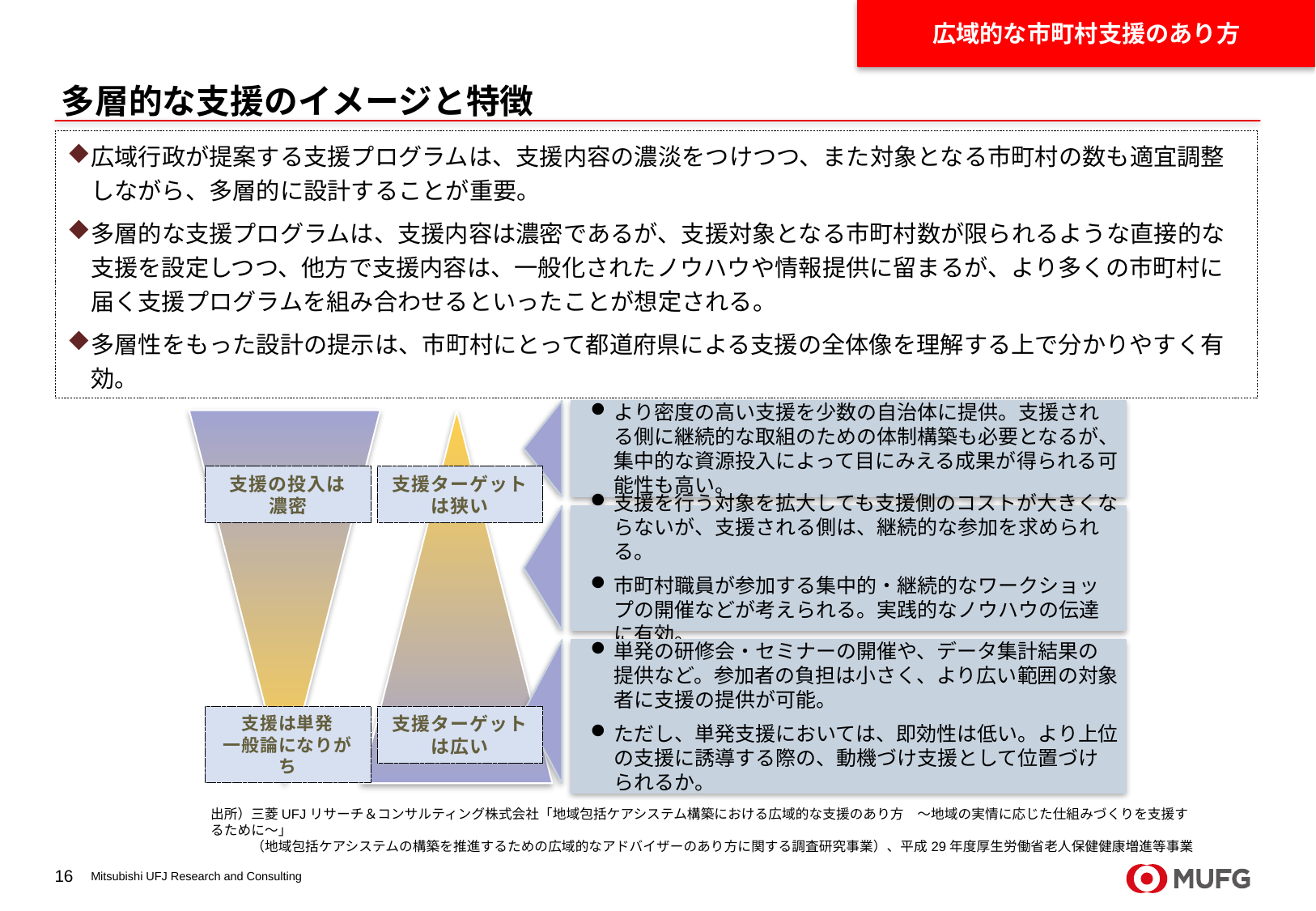

広域的な市町村支援のあり方
多層的な支援のイメージと特徴
広域行政が提案する支援プログラムは、支援内容の濃淡をつけつつ、また対象となる市町村の数も適宜調整しながら、多層的に設計することが重要。
多層的な支援プログラムは、支援内容は濃密であるが、支援対象となる市町村数が限られるような直接的な支援を設定しつつ、他方で支援内容は、一般化されたノウハウや情報提供に留まるが、より多くの市町村に届く支援プログラムを組み合わせるといったことが想定される。
多層性をもった設計の提示は、市町村にとって都道府県による支援の全体像を理解する上で分かりやすく有効。
より密度の高い支援を少数の自治体に提供。支援される側に継続的な取組のための体制構築も必要となるが、集中的な資源投入によって目にみえる成果が得られる可能性も高い。

支援の投入は
濃密
支援ターゲット
は狭い
支援を行う対象を拡大しても支援側のコストが大きくならないが、支援される側は、継続的な参加を求められる。
市町村職員が参加する集中的・継続的なワークショップの開催などが考えられる。実践的なノウハウの伝達に有効。

単発の研修会・セミナーの開催や、データ集計結果の提供など。参加者の負担は小さく、より広い範囲の対象者に支援の提供が可能。
ただし、単発支援においては、即効性は低い。より上位の支援に誘導する際の、動機づけ支援として位置づけられるか。

支援は単発
一般論になりがち
支援ターゲット
は広い
出所）三菱UFJリサーチ＆コンサルティング株式会社「地域包括ケアシステム構築における広域的な支援のあり方　～地域の実情に応じた仕組みづくりを支援するために～」
　　　（地域包括ケアシステムの構築を推進するための広域的なアドバイザーのあり方に関する調査研究事業）、平成29年度厚生労働省老人保健健康増進等事業